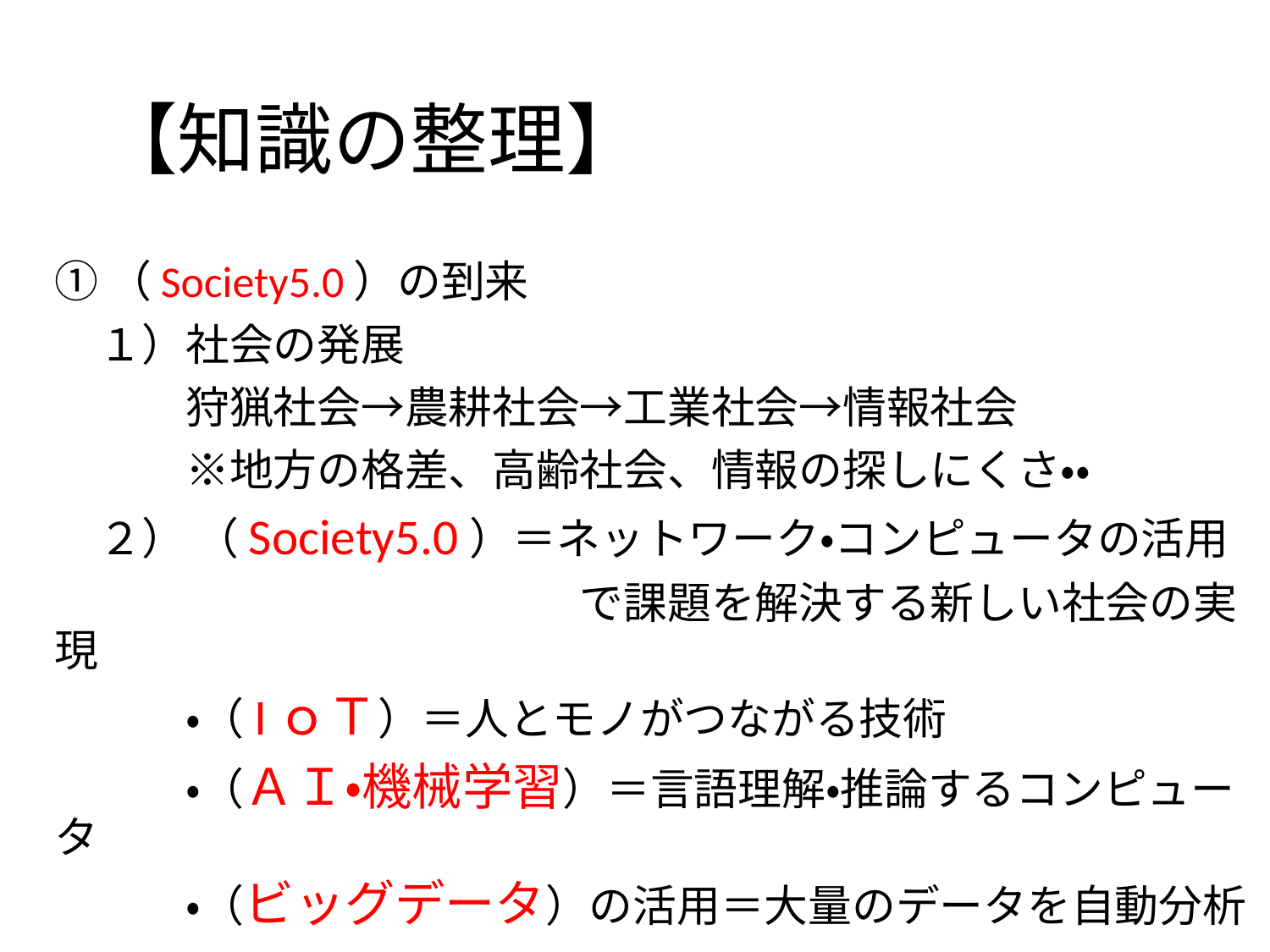

# 【知識の整理】
①（Society5.0）の到来
　１）社会の発展
　　　狩猟社会→農耕社会→工業社会→情報社会
　　　※地方の格差、高齢社会、情報の探しにくさ・・
　２） （Society5.0）＝ネットワーク・コンピュータの活用
　　　　　　　　　　　　で課題を解決する新しい社会の実現
　　　・（IｏＴ）＝人とモノがつながる技術
　　　・（ＡＩ・機械学習）＝言語理解・推論するコンピュータ
　　　・（ビッグデータ）の活用＝大量のデータを自動分析